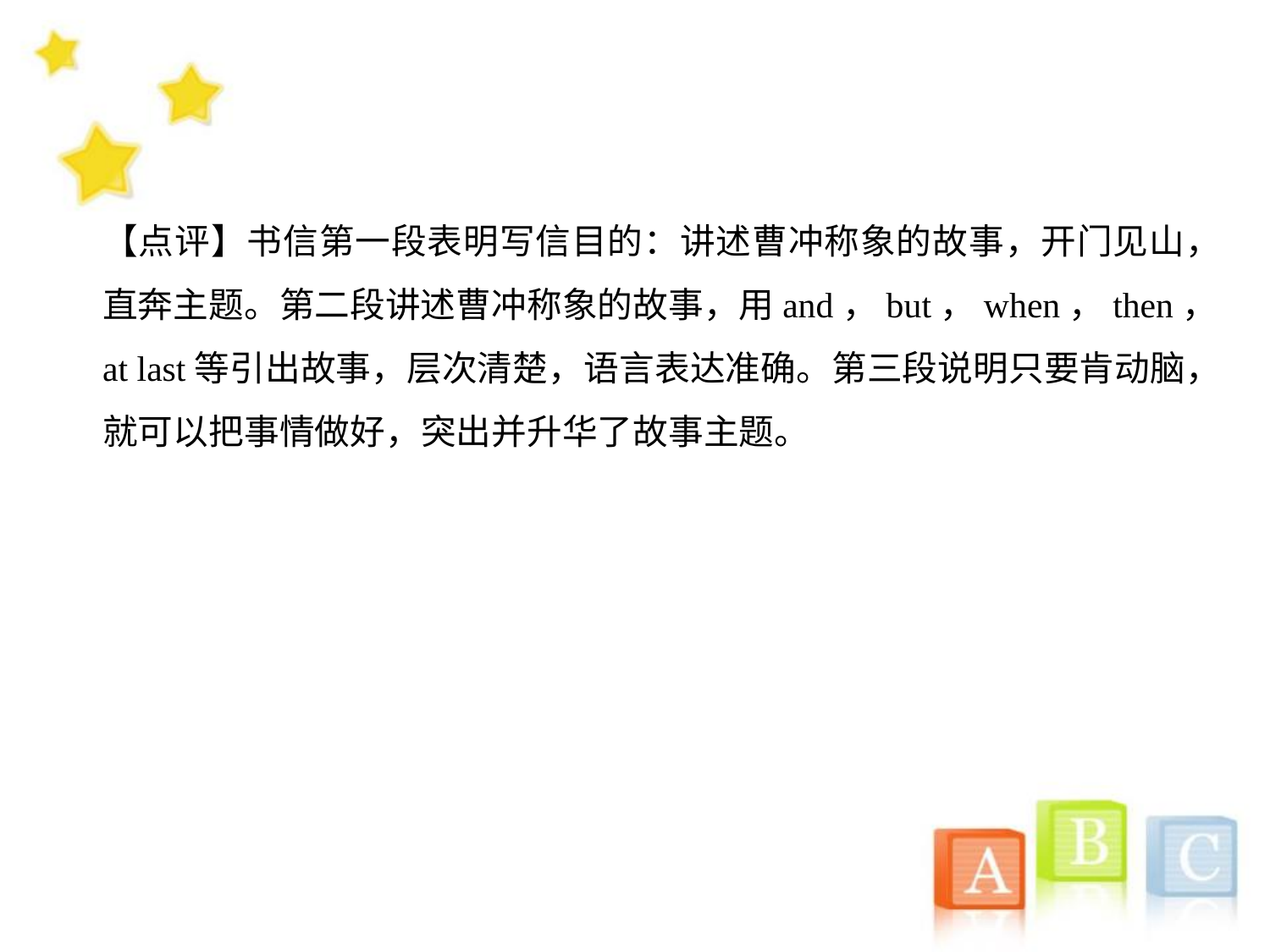

【点评】书信第一段表明写信目的：讲述曹冲称象的故事，开门见山，直奔主题。第二段讲述曹冲称象的故事，用and，but，when，then，at last等引出故事，层次清楚，语言表达准确。第三段说明只要肯动脑，就可以把事情做好，突出并升华了故事主题。